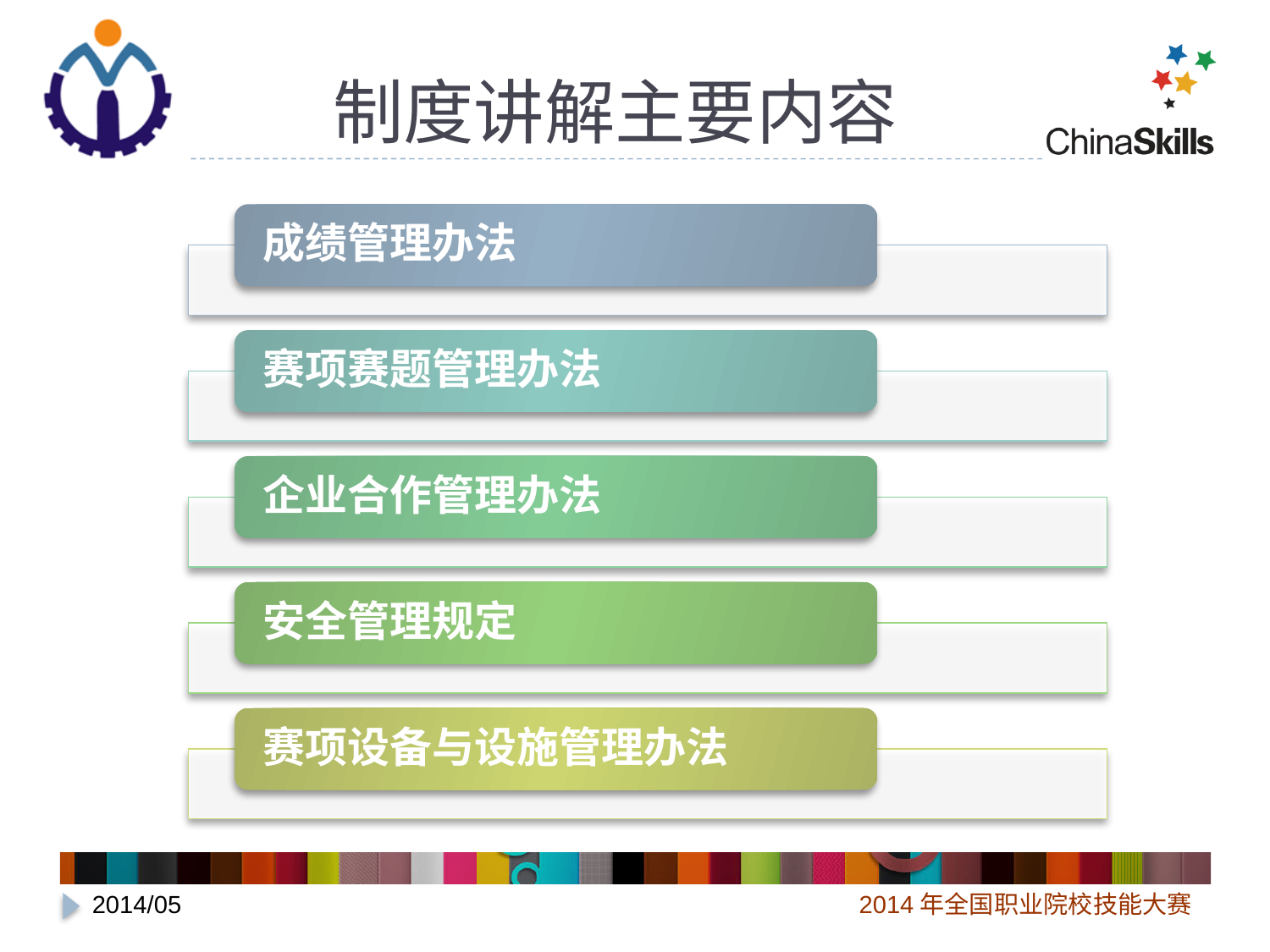

# 制度讲解主要内容
成绩管理办法
赛项赛题管理办法
企业合作管理办法
安全管理规定
赛项设备与设施管理办法
2014/05
2014年全国职业院校技能大赛